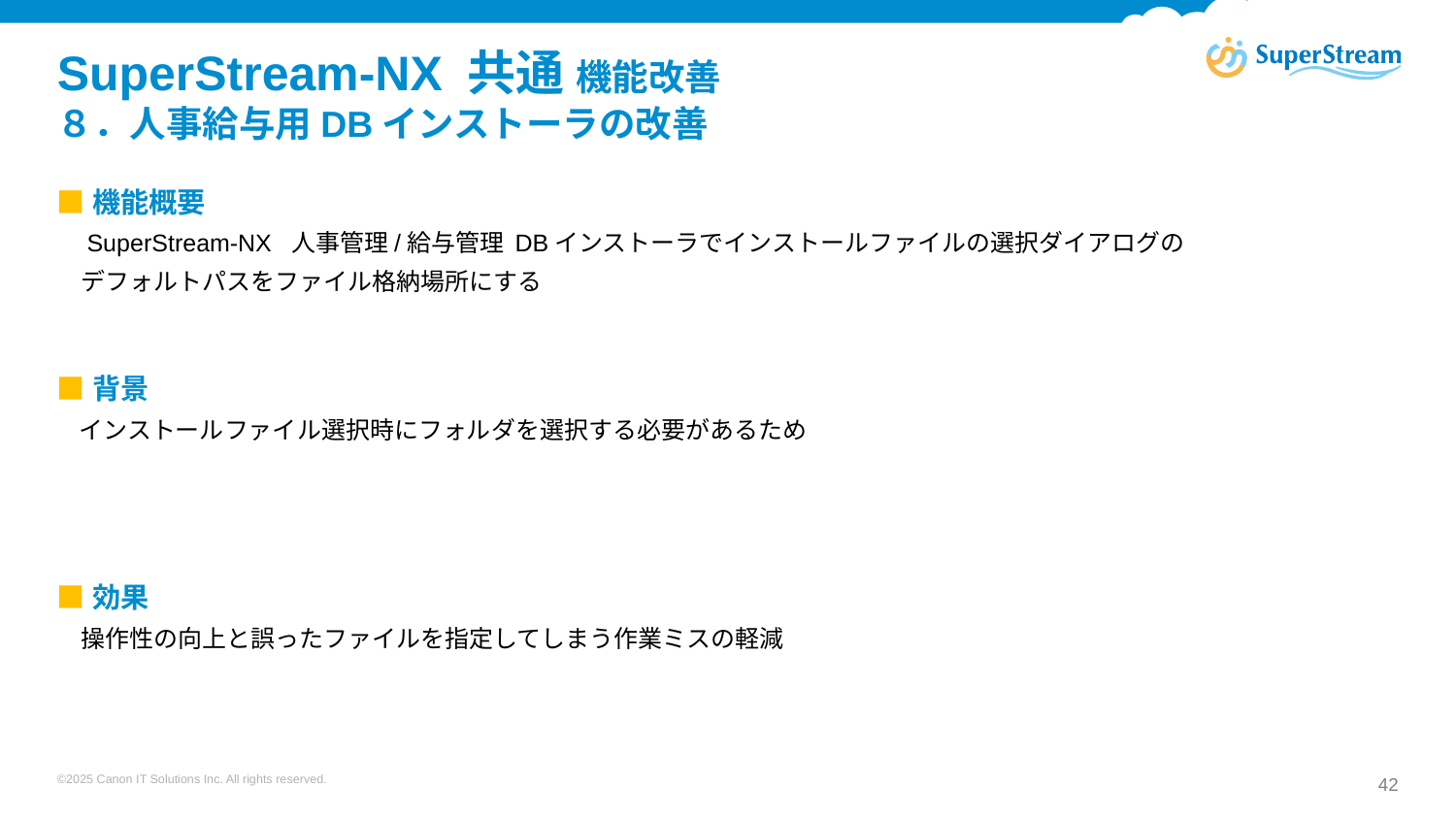

# SuperStream-NX 共通 機能改善　 ８．人事給与用DBインストーラの改善
■機能概要
　SuperStream-NX  人事管理/給与管理 DBインストーラでインストールファイルの選択ダイアログの
　デフォルトパスをファイル格納場所にする
■背景
　インストールファイル選択時にフォルダを選択する必要があるため
■効果
　操作性の向上と誤ったファイルを指定してしまう作業ミスの軽減

©2025 Canon IT Solutions Inc. All rights reserved.
42